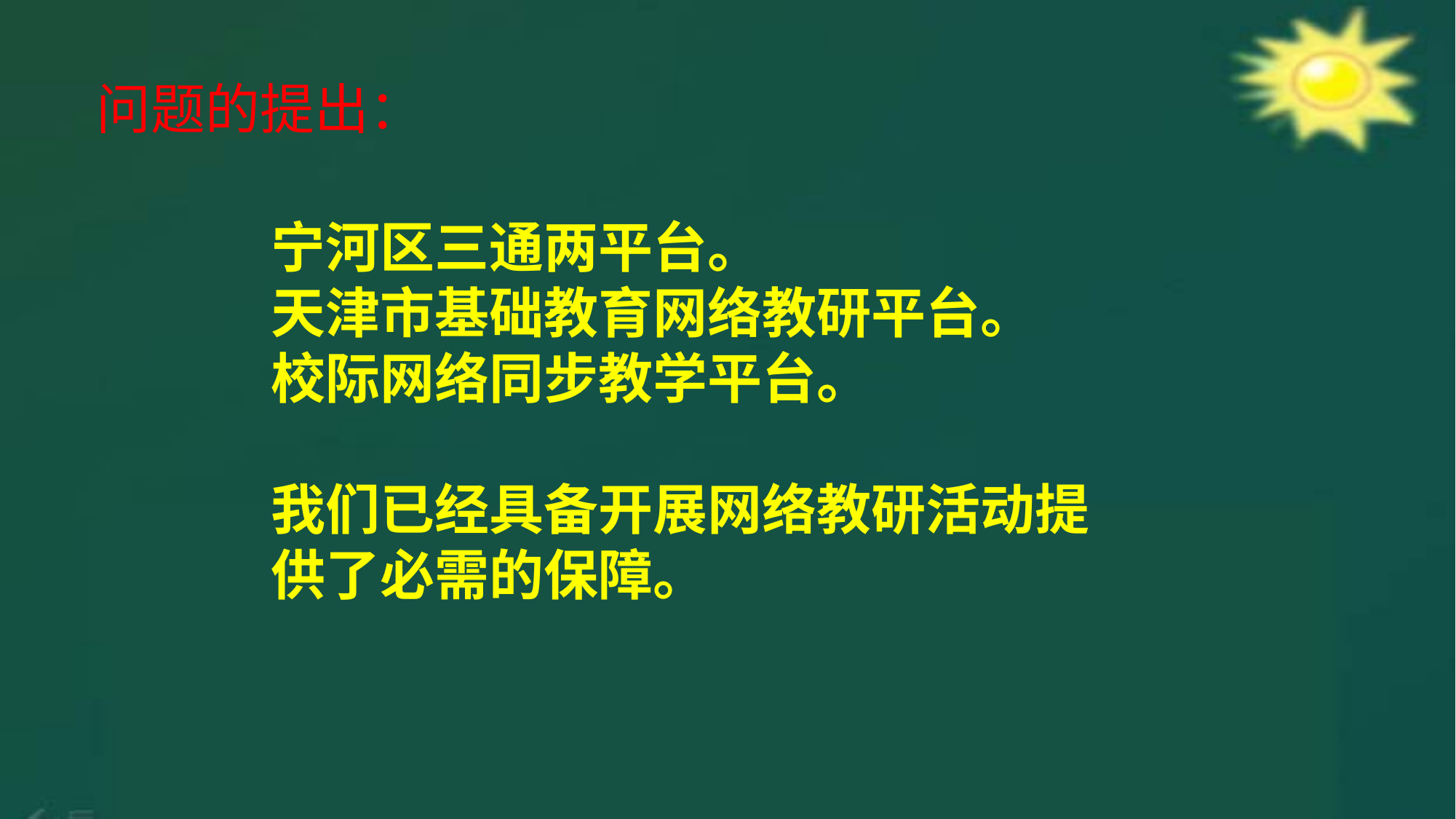

问题的提出：
宁河区三通两平台。
天津市基础教育网络教研平台。
校际网络同步教学平台。

我们已经具备开展网络教研活动提供了必需的保障。